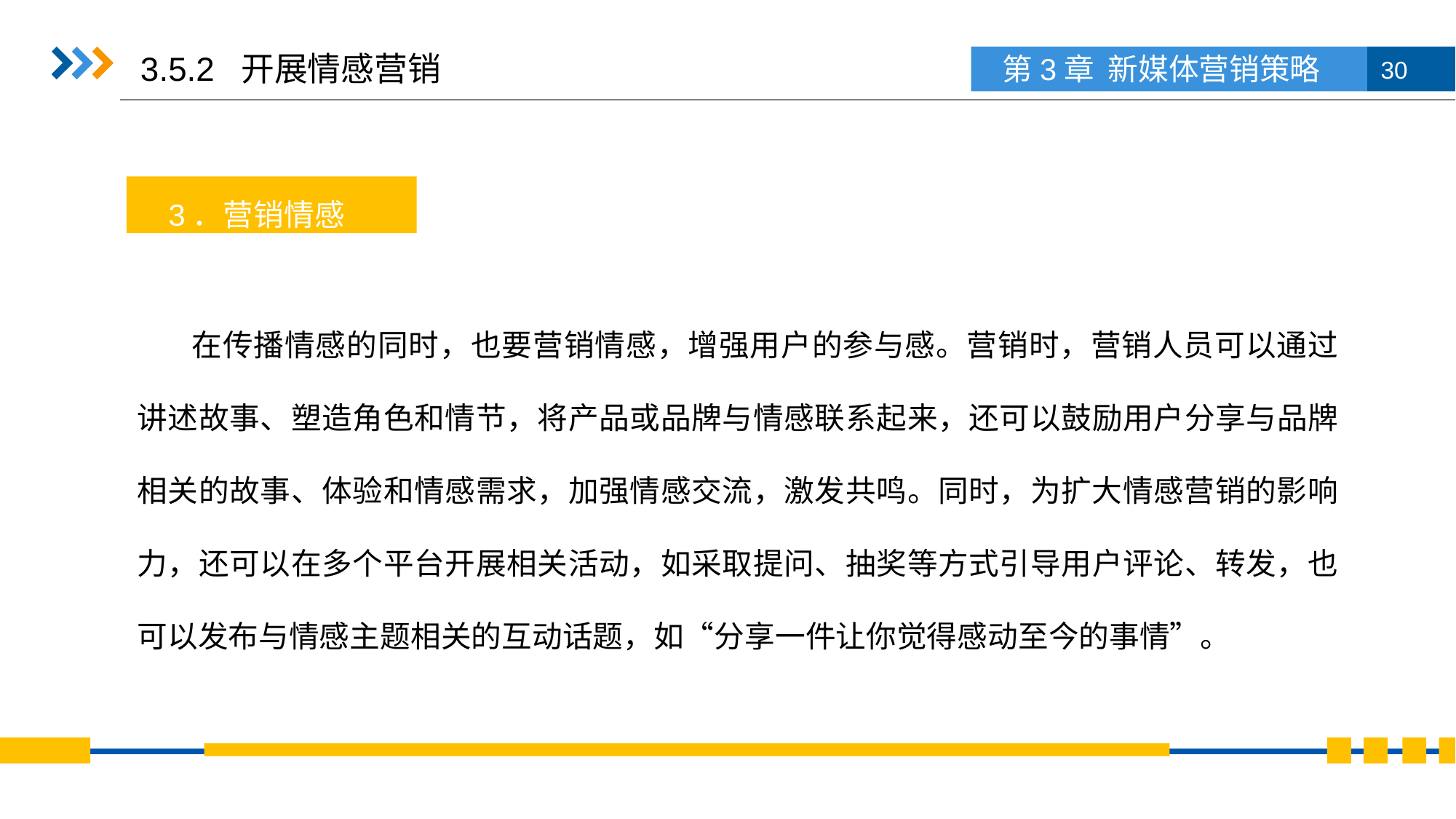

3.5.2  开展情感营销
3．营销情感
在传播情感的同时，也要营销情感，增强用户的参与感。营销时，营销人员可以通过讲述故事、塑造角色和情节，将产品或品牌与情感联系起来，还可以鼓励用户分享与品牌相关的故事、体验和情感需求，加强情感交流，激发共鸣。同时，为扩大情感营销的影响力，还可以在多个平台开展相关活动，如采取提问、抽奖等方式引导用户评论、转发，也可以发布与情感主题相关的互动话题，如“分享一件让你觉得感动至今的事情”。